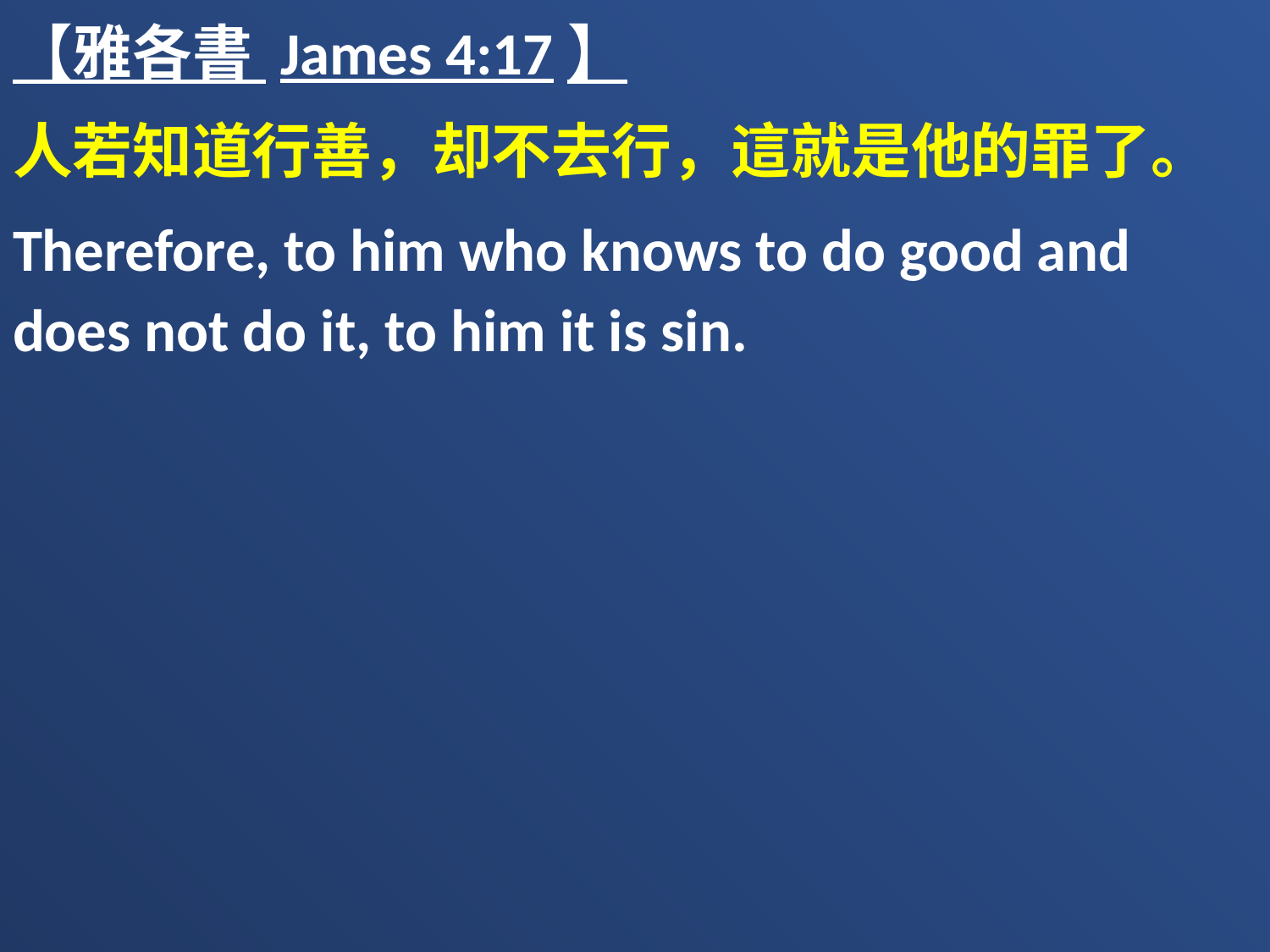

【雅各書 James 4:17】
人若知道行善，却不去行，這就是他的罪了。
Therefore, to him who knows to do good and does not do it, to him it is sin.